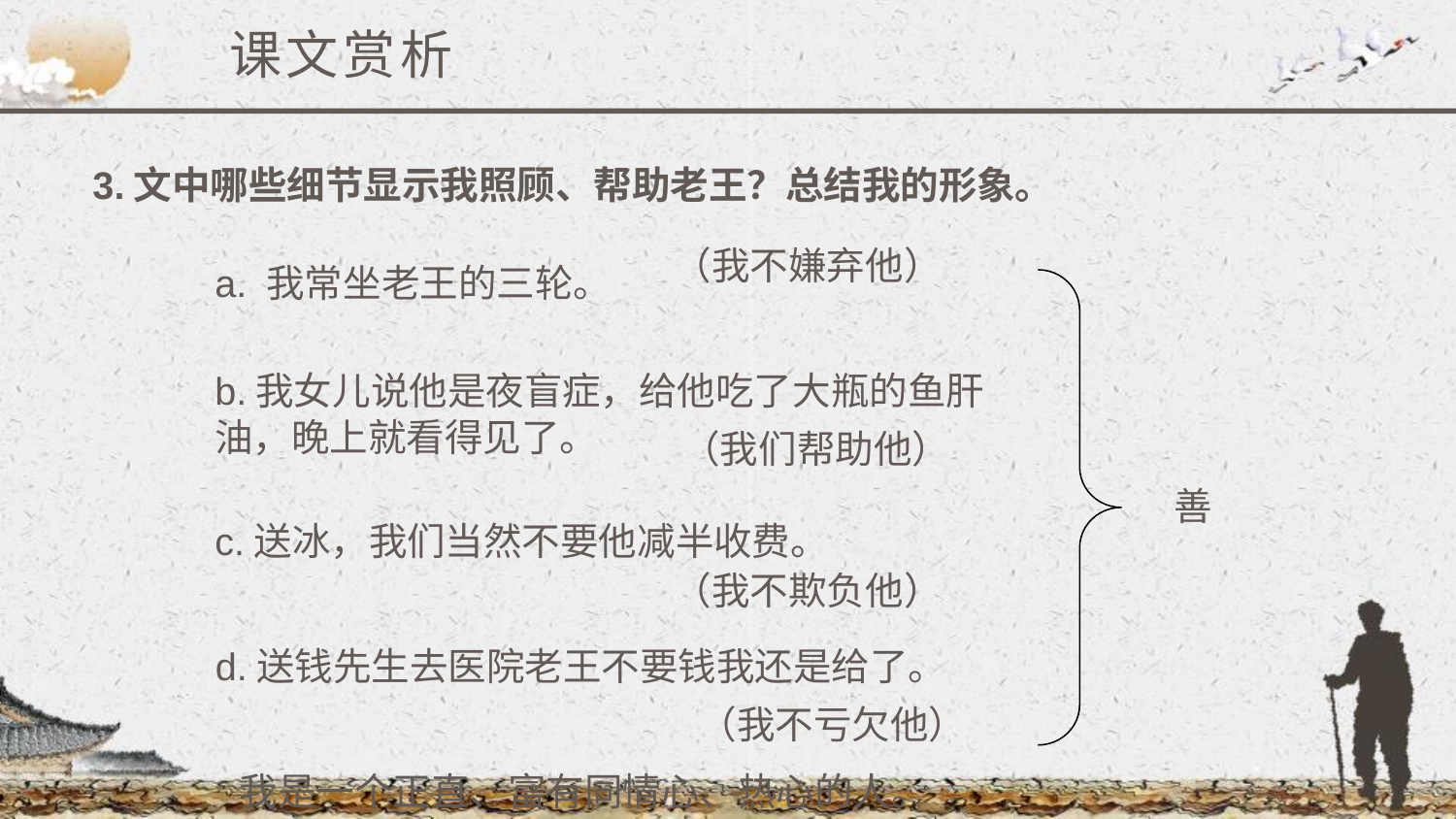

课文赏析

3.文中哪些细节显示我照顾、帮助老王？总结我的形象。
（我不嫌弃他）
a. 我常坐老王的三轮。

b.我女儿说他是夜盲症，给他吃了大瓶的鱼肝油，晚上就看得见了。

（我们帮助他）
善
c.送冰，我们当然不要他减半收费。
（我不欺负他）
d.送钱先生去医院老王不要钱我还是给了。
（我不亏欠他）
我是一个正直、富有同情心、热心的人。